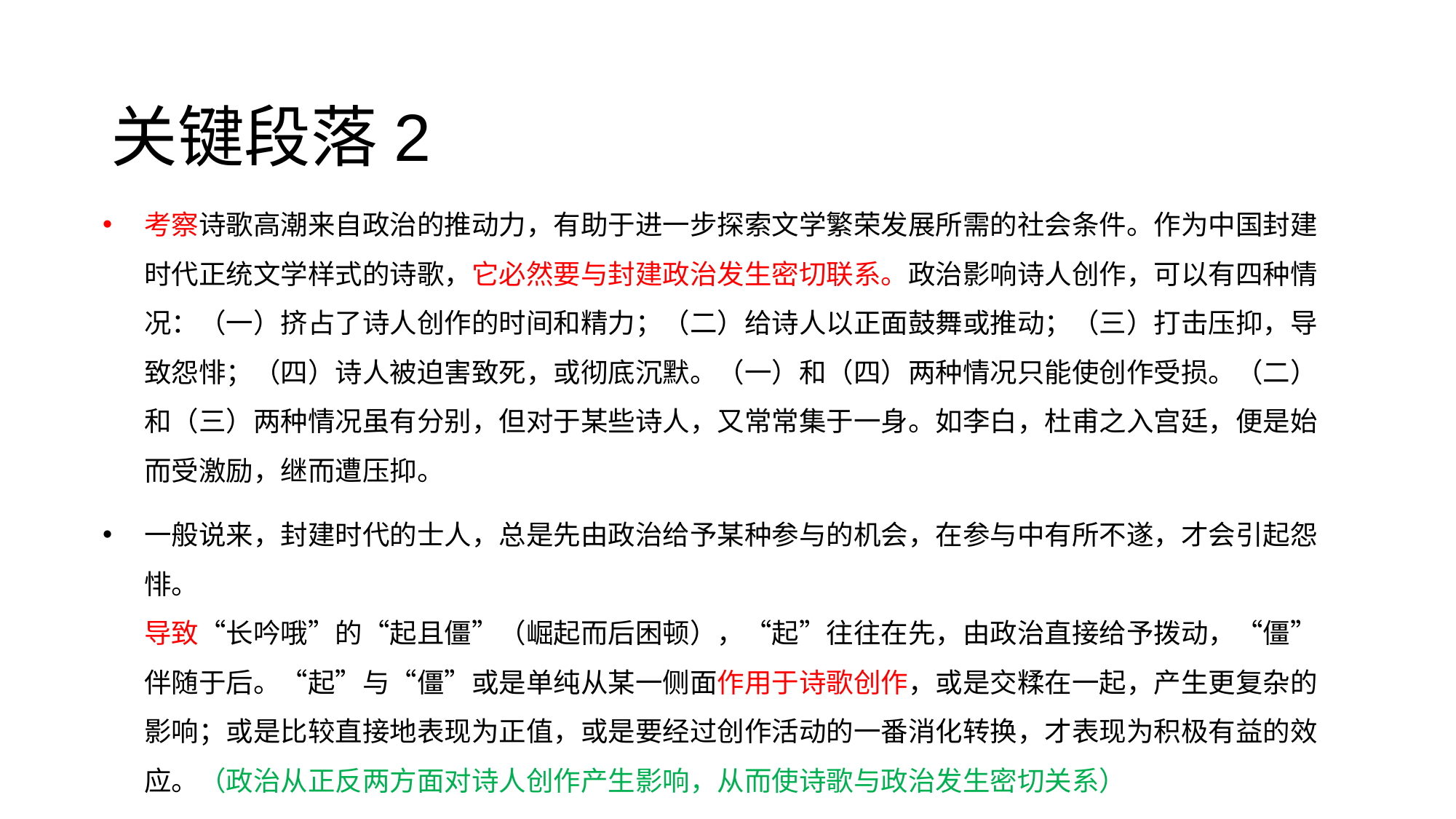

# 关键段落2️
考察诗歌高潮来自政治的推动力，有助于进一步探索文学繁荣发展所需的社会条件。作为中国封建时代正统文学样式的诗歌，它必然要与封建政治发生密切联系。政治影响诗人创作，可以有四种情况：（一）挤占了诗人创作的时间和精力；（二）给诗人以正面鼓舞或推动；（三）打击压抑，导致怨悱；（四）诗人被迫害致死，或彻底沉默。（一）和（四）两种情况只能使创作受损。（二）和（三）两种情况虽有分别，但对于某些诗人，又常常集于一身。如李白，杜甫之入宫廷，便是始而受激励，继而遭压抑。
一般说来，封建时代的士人，总是先由政治给予某种参与的机会，在参与中有所不遂，才会引起怨悱。
导致“长吟哦”的“起且僵”（崛起而后困顿），“起”往往在先，由政治直接给予拨动，“僵”伴随于后。“起”与“僵”或是单纯从某一侧面作用于诗歌创作，或是交糅在一起，产生更复杂的影响；或是比较直接地表现为正值，或是要经过创作活动的一番消化转换，才表现为积极有益的效应。（政治从正反两方面对诗人创作产生影响，从而使诗歌与政治发生密切关系）